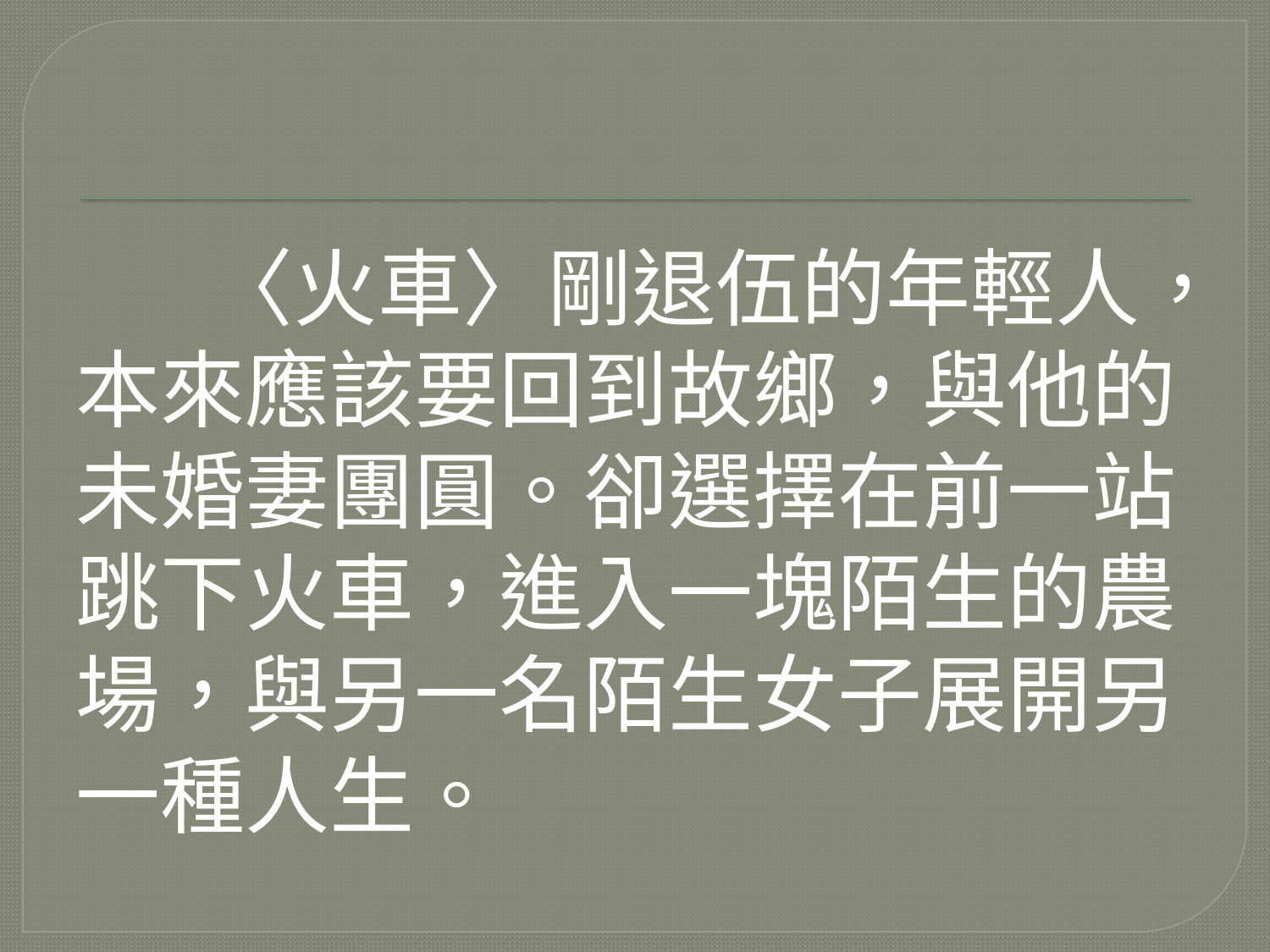

#
　    〈火車〉剛退伍的年輕人，本來應該要回到故鄉，與他的未婚妻團圓。卻選擇在前一站跳下火車，進入一塊陌生的農場，與另一名陌生女子展開另一種人生。